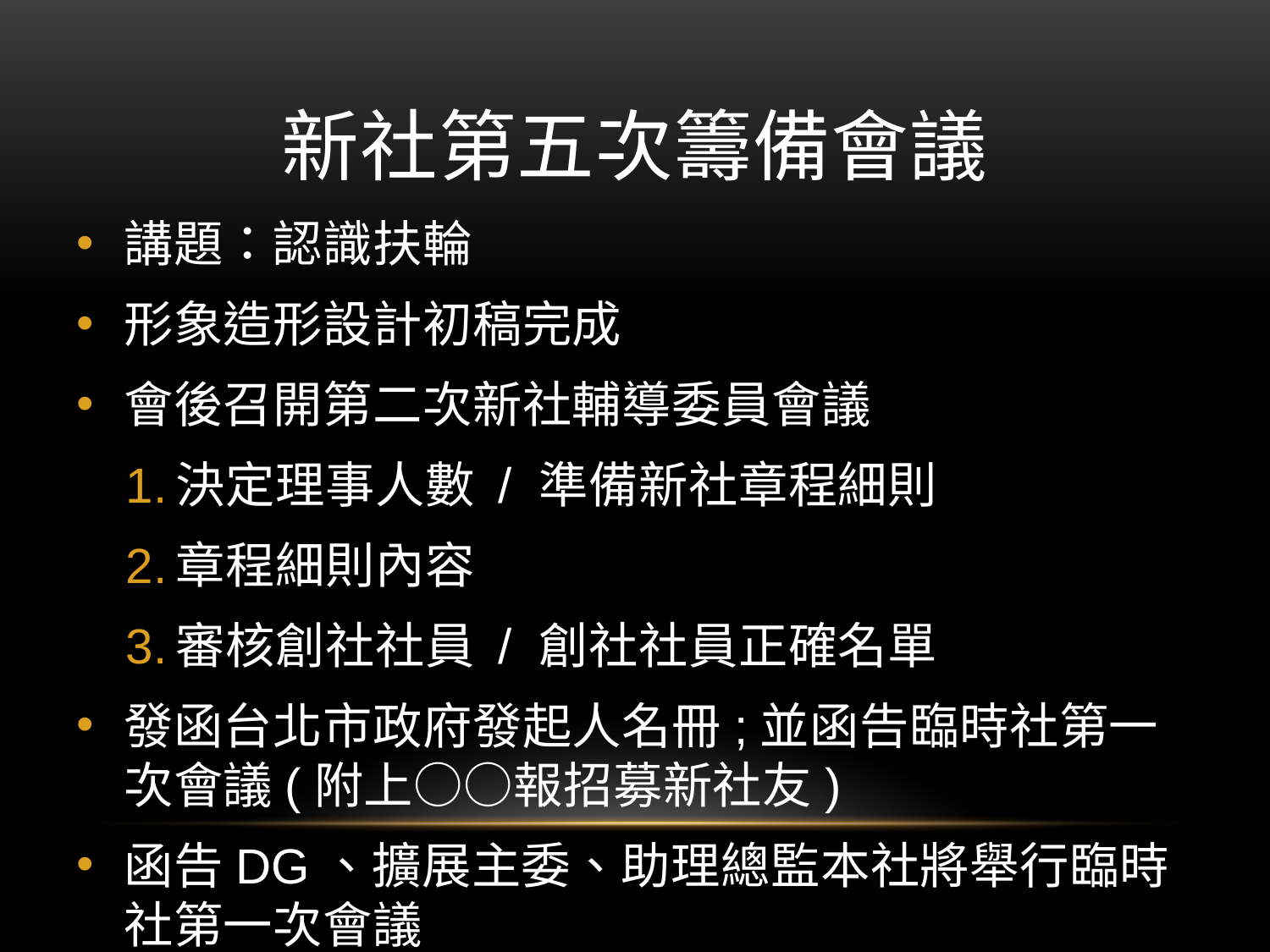

# 新社第五次籌備會議
講題：認識扶輪
形象造形設計初稿完成
會後召開第二次新社輔導委員會議
決定理事人數 / 準備新社章程細則
章程細則內容
審核創社社員 / 創社社員正確名單
發函台北市政府發起人名冊;並函告臨時社第一次會議(附上○○報招募新社友)
函告DG、擴展主委、助理總監本社將舉行臨時社第一次會議